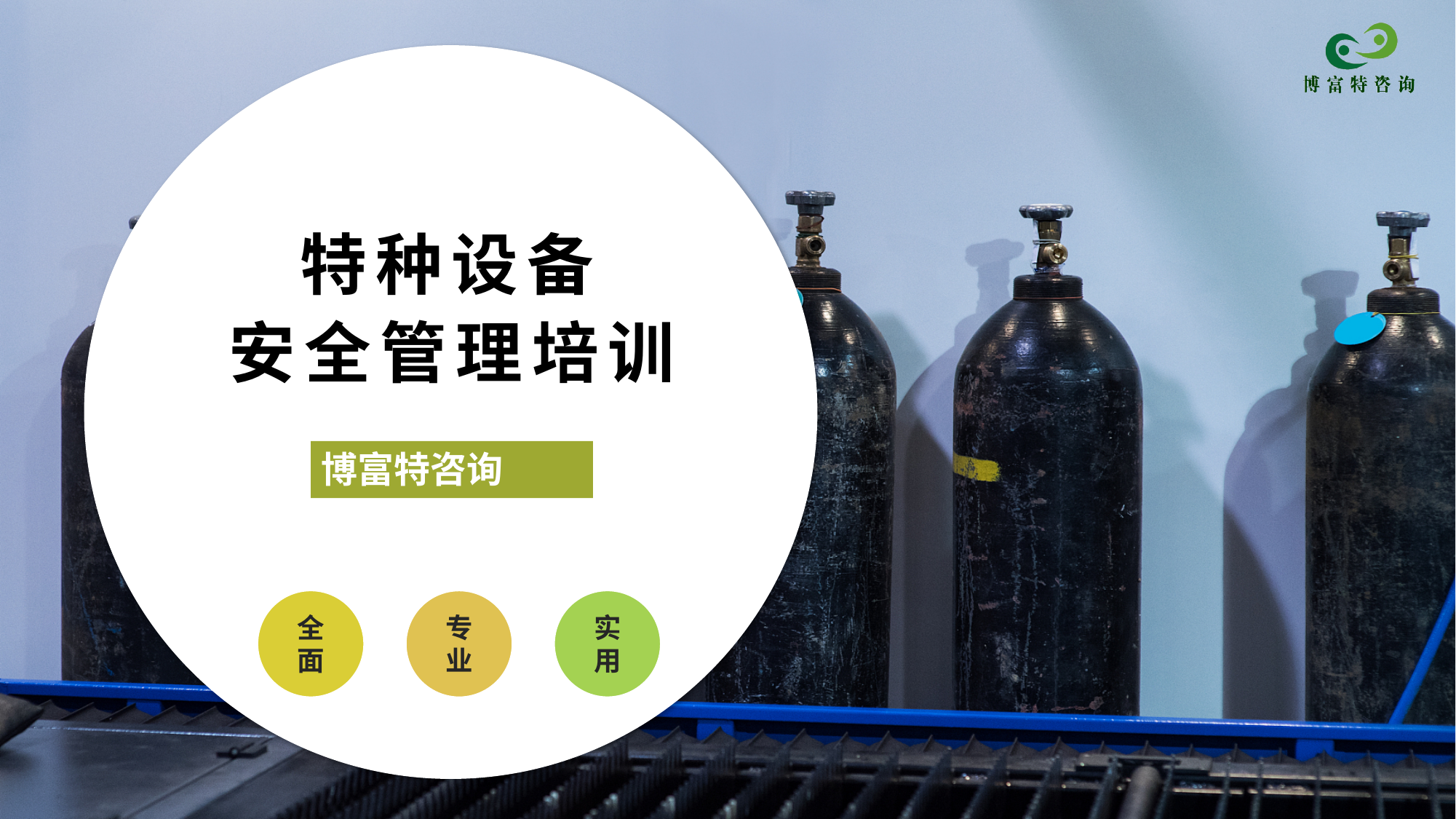

# 特种设备 安全管理培训
博富特咨询
全面
实用
专业